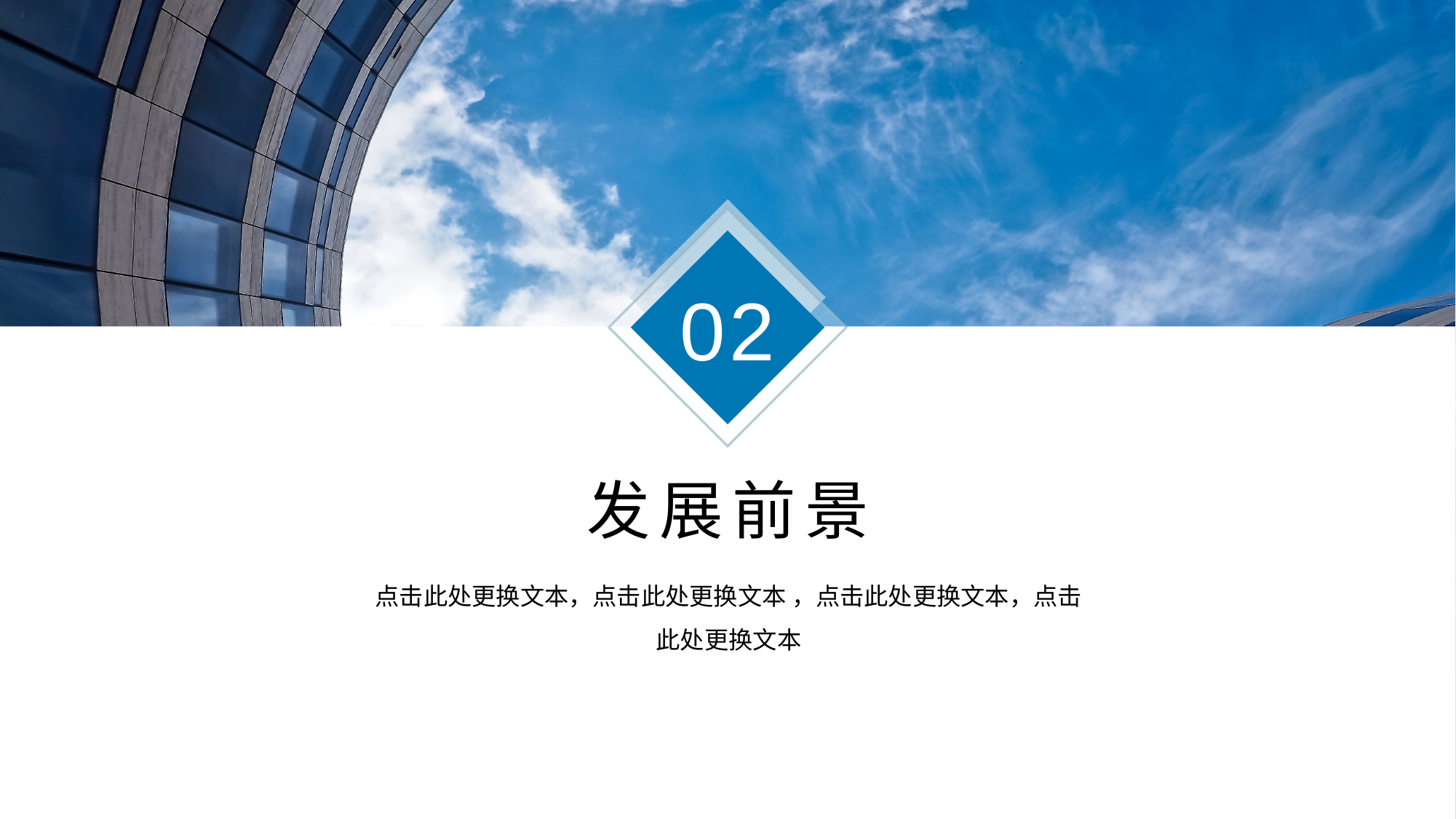

02

发展前景
点击此处更换文本，点击此处更换文本 ，点击此处更换文本，点击此处更换文本